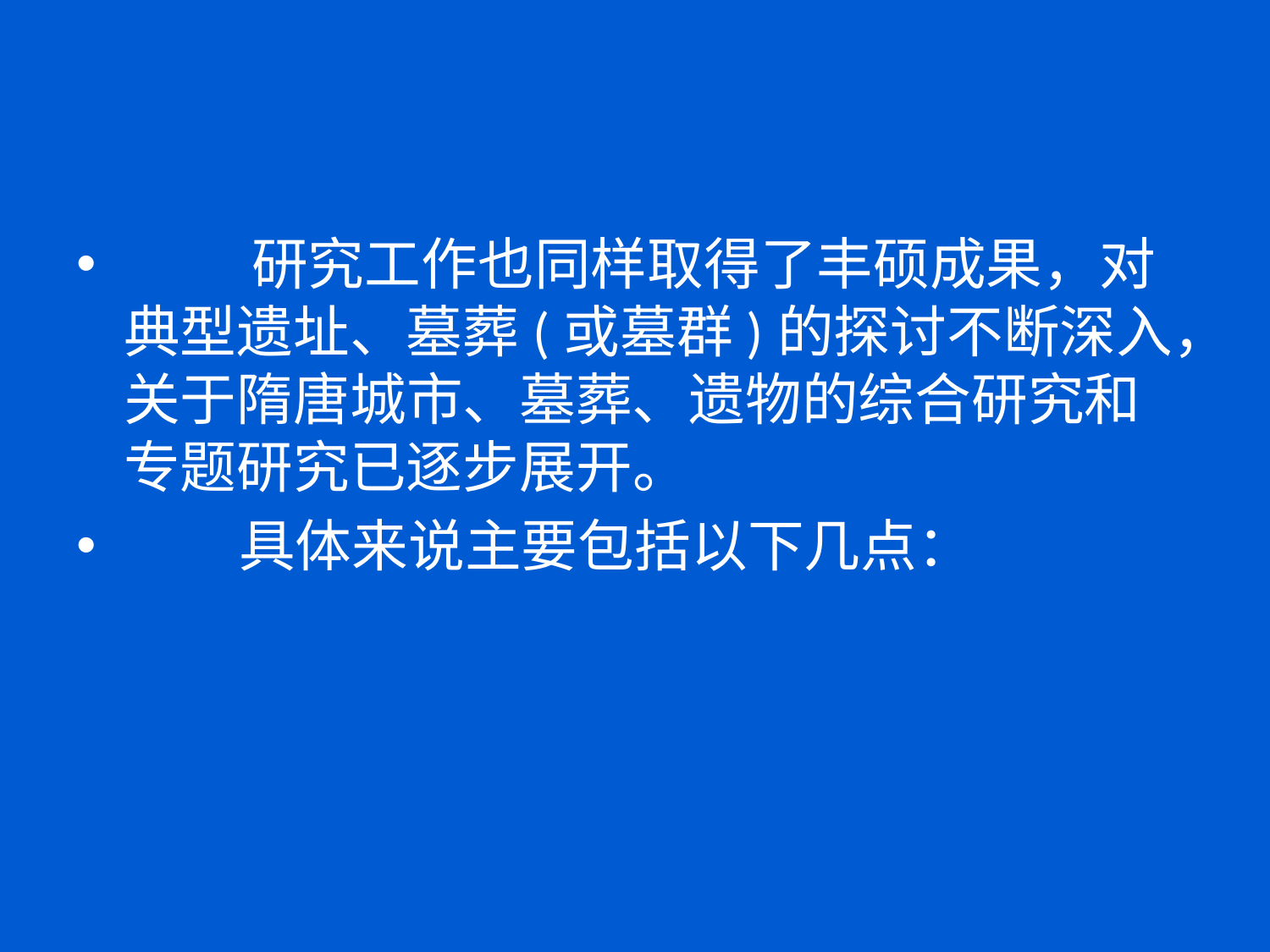

#
         研究工作也同样取得了丰硕成果，对典型遗址、墓葬(或墓群)的探讨不断深入，关于隋唐城市、墓葬、遗物的综合研究和专题研究已逐步展开。
        具体来说主要包括以下几点：